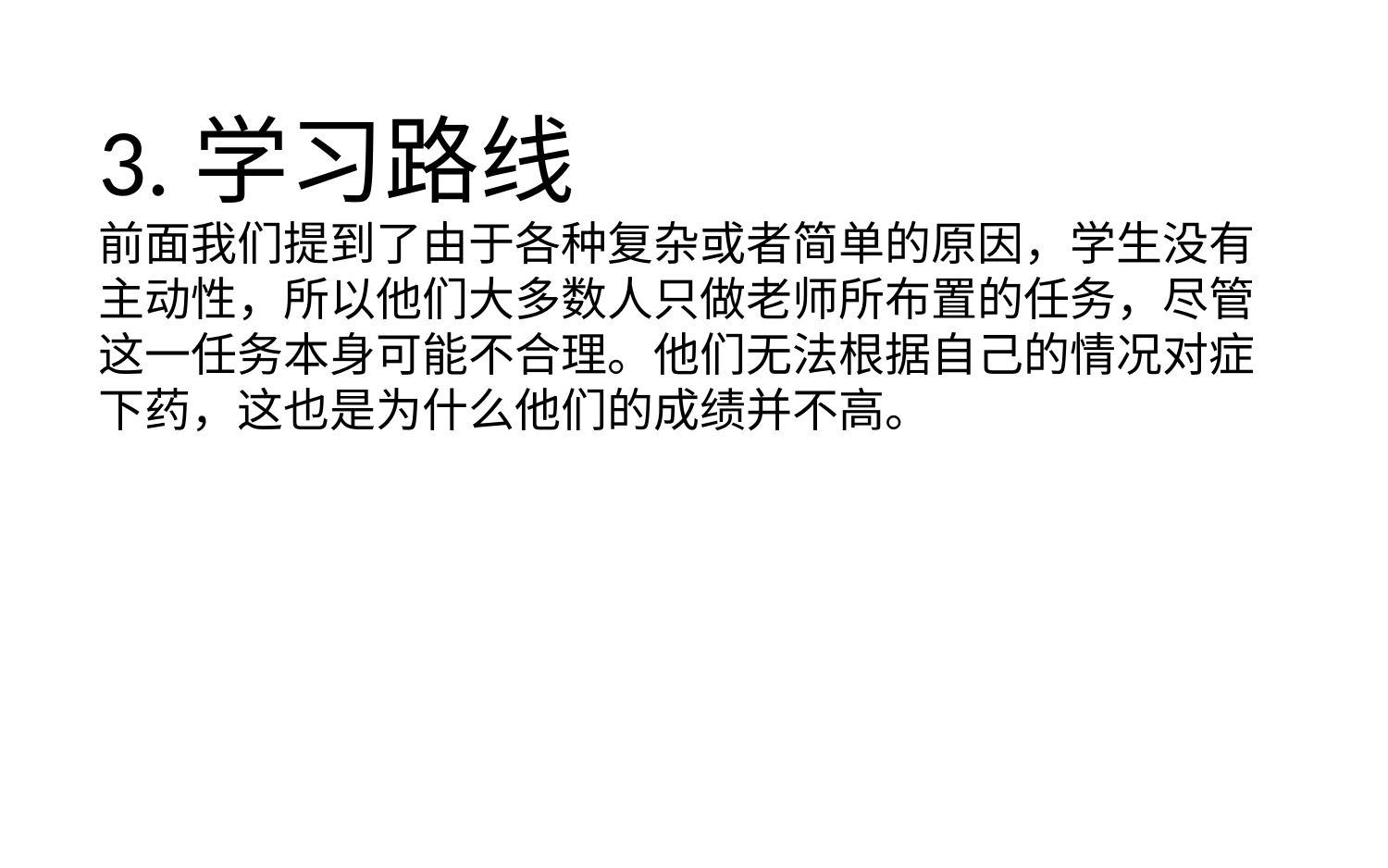

3.学习路线
前面我们提到了由于各种复杂或者简单的原因，学生没有主动性，所以他们大多数人只做老师所布置的任务，尽管这一任务本身可能不合理。他们无法根据自己的情况对症下药，这也是为什么他们的成绩并不高。